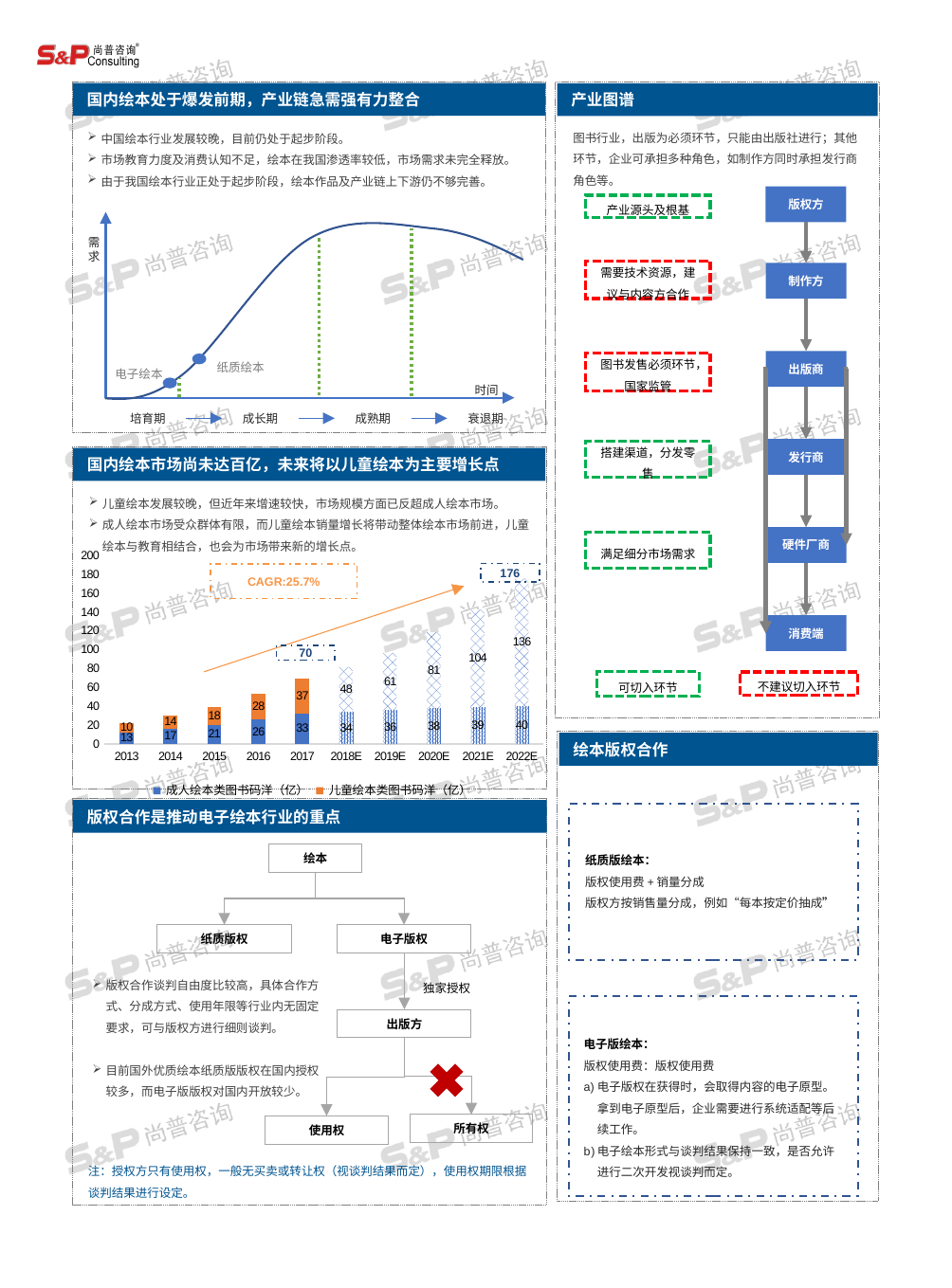

国内绘本处于爆发前期，产业链急需强有力整合
产业图谱
图书行业，出版为必须环节，只能由出版社进行；其他环节，企业可承担多种角色，如制作方同时承担发行商角色等。
中国绘本行业发展较晚，目前仍处于起步阶段。
市场教育力度及消费认知不足，绘本在我国渗透率较低，市场需求未完全释放。
由于我国绘本行业正处于起步阶段，绘本作品及产业链上下游仍不够完善。
版权方
制作方
出版商
发行商
硬件厂商
消费端
产业源头及根基
需要技术资源，建议与内容方合作
图书发售必须环节，国家监管
搭建渠道，分发零售
满足细分市场需求
可切入环节
不建议切入环节

需求
时间
培育期
成长期
成熟期
衰退期

纸质绘本
电子绘本

国内绘本市场尚未达百亿，未来将以儿童绘本为主要增长点
儿童绘本发展较晚，但近年来增速较快，市场规模方面已反超成人绘本市场。
成人绘本市场受众群体有限，而儿童绘本销量增长将带动整体绘本市场前进，儿童绘本与教育相结合，也会为市场带来新的增长点。

### Chart

| Category | 成人绘本类图书码洋（亿） | 儿童绘本类图书码洋（亿） |
|---|---|---|
| 2013 | 12.5 | 10.0 |
| 2014 | 16.6 | 14.0 |
| 2015 | 20.6 | 18.4 |
| 2016 | 25.9 | 28.1 |
| 2017 | 32.8 | 37.2 |
| 2018E | 34.0 | 48.0 |
| 2019E | 36.0 | 61.0 |
| 2020E | 38.0 | 81.0 |
| 2021E | 39.0 | 104.0 |
| 2022E | 40.0 | 136.0 |
176
CAGR:25.7%
70

绘本版权合作

版权合作是推动电子绘本行业的重点

纸质版绘本：
版权使用费+销量分成
版权方按销售量分成，例如“每本按定价抽成”

电子版绘本：
版权使用费：版权使用费
电子版权在获得时，会取得内容的电子原型。拿到电子原型后，企业需要进行系统适配等后续工作。
电子绘本形式与谈判结果保持一致，是否允许进行二次开发视谈判而定。
绘本
纸质版权
电子版权
版权合作谈判自由度比较高，具体合作方式、分成方式、使用年限等行业内无固定要求，可与版权方进行细则谈判。

目前国外优质绘本纸质版版权在国内授权较多，而电子版版权对国内开放较少。
独家授权
出版方

所有权
使用权
注：授权方只有使用权，一般无买卖或转让权（视谈判结果而定），使用权期限根据谈判结果进行设定。